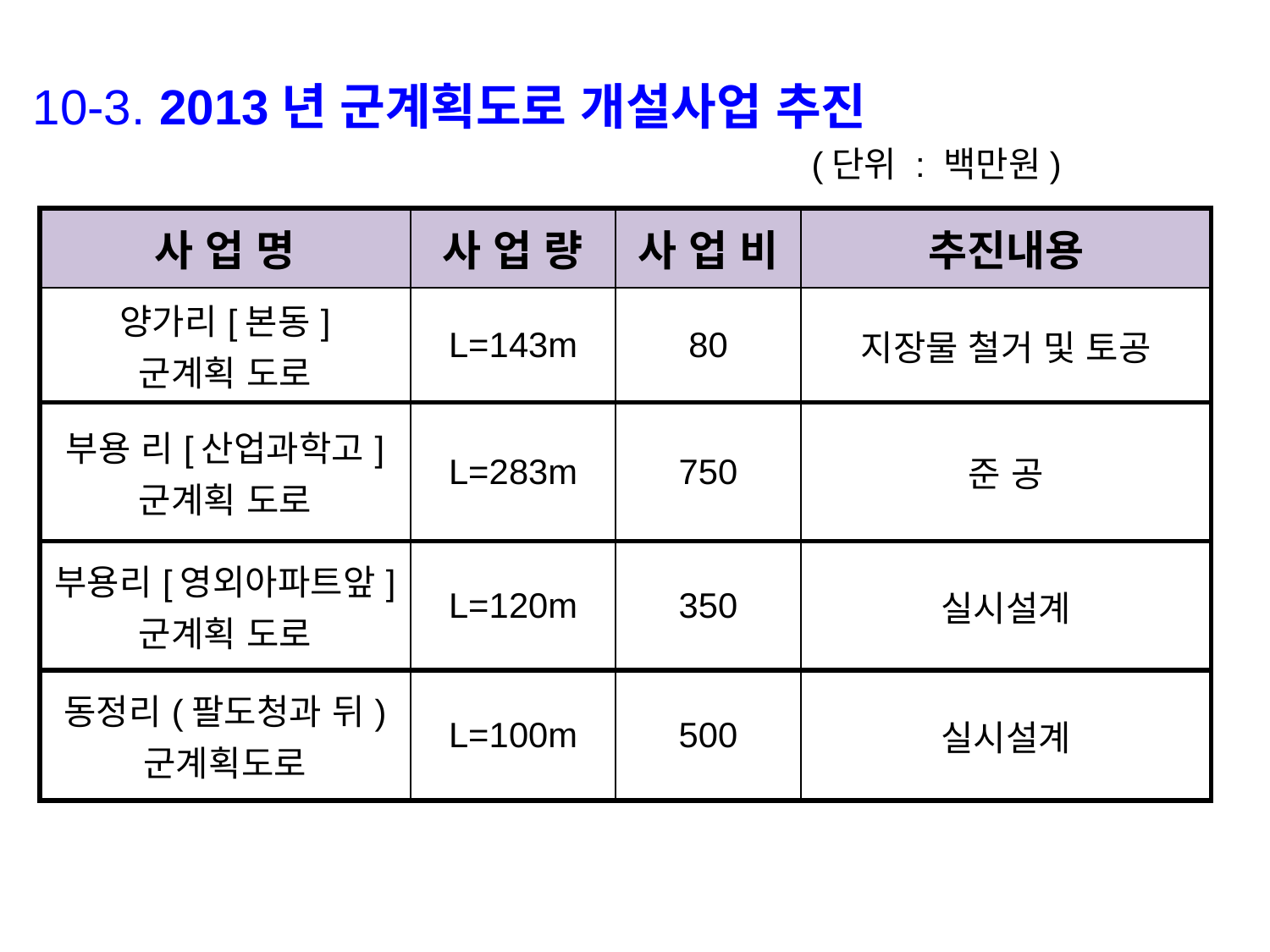

10-3. 2013년 군계획도로 개설사업 추진
                                                                                (단위 : 백만원)
| 사 업 명 | 사 업 량 | 사 업 비 | 추진내용 |
| --- | --- | --- | --- |
| 양가리[본동] 군계획 도로 | L=143m | 80 | 지장물 철거 및 토공 |
| 부용 리[산업과학고] 군계획 도로 | L=283m | 750 | 준 공 |
| 부용리[영외아파트앞] 군계획 도로 | L=120m | 350 | 실시설계 |
| 동정리(팔도청과 뒤) 군계획도로 | L=100m | 500 | 실시설계 |